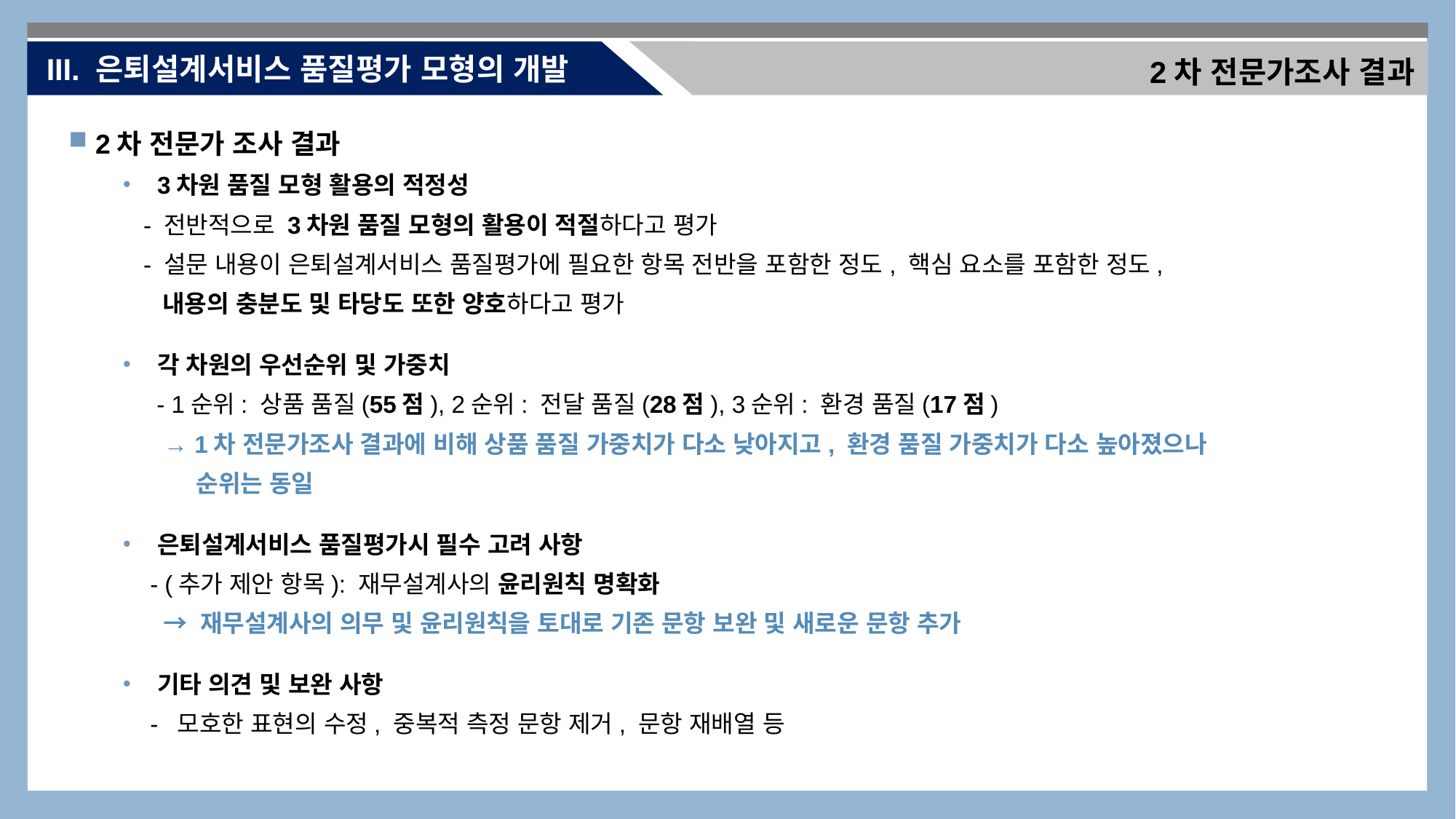

III. 은퇴설계서비스 품질평가 모형의 개발

2차 전문가조사 결과
 2차 전문가 조사 결과
3차원 품질 모형 활용의 적정성
   - 전반적으로 3차원 품질 모형의 활용이 적절하다고 평가
   - 설문 내용이 은퇴설계서비스 품질평가에 필요한 항목 전반을 포함한 정도, 핵심 요소를 포함한 정도,
     내용의 충분도 및 타당도 또한 양호하다고 평가

각 차원의 우선순위 및 가중치
     - 1순위: 상품 품질(55점), 2순위: 전달 품질(28점), 3순위: 환경 품질(17점)
      → 1차 전문가조사 결과에 비해 상품 품질 가중치가 다소 낮아지고, 환경 품질 가중치가 다소 높아졌으나
          순위는 동일

은퇴설계서비스 품질평가시 필수 고려 사항
    - (추가 제안 항목): 재무설계사의 윤리원칙 명확화
      → 재무설계사의 의무 및 윤리원칙을 토대로 기존 문항 보완 및 새로운 문항 추가

기타 의견 및 보완 사항
    -  모호한 표현의 수정, 중복적 측정 문항 제거, 문항 재배열 등